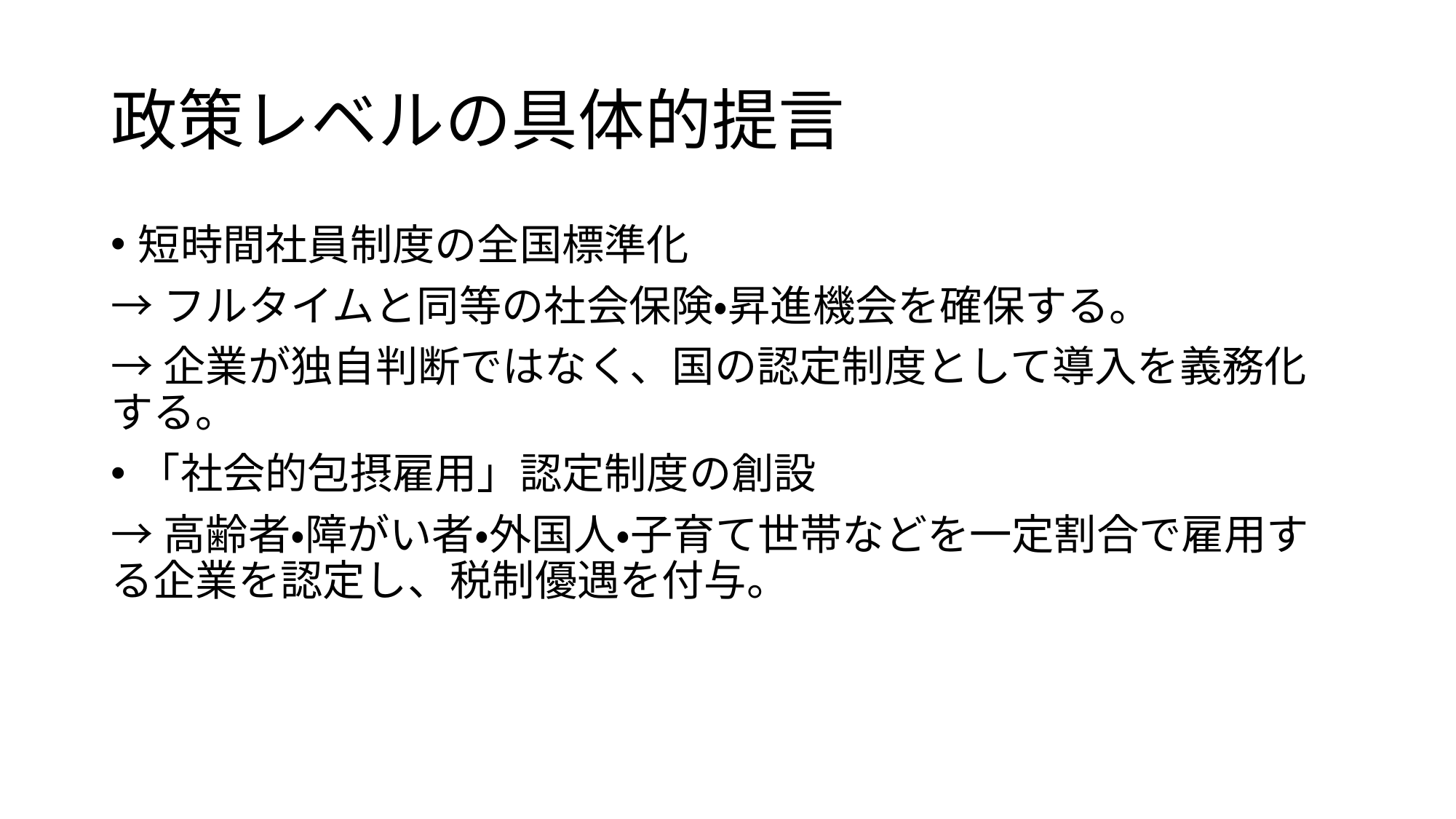

# 政策レベルの具体的提言
短時間社員制度の全国標準化
→フルタイムと同等の社会保険・昇進機会を確保する。
→企業が独自判断ではなく、国の認定制度として導入を義務化する。
「社会的包摂雇用」認定制度の創設
→高齢者・障がい者・外国人・子育て世帯などを一定割合で雇用する企業を認定し、税制優遇を付与。